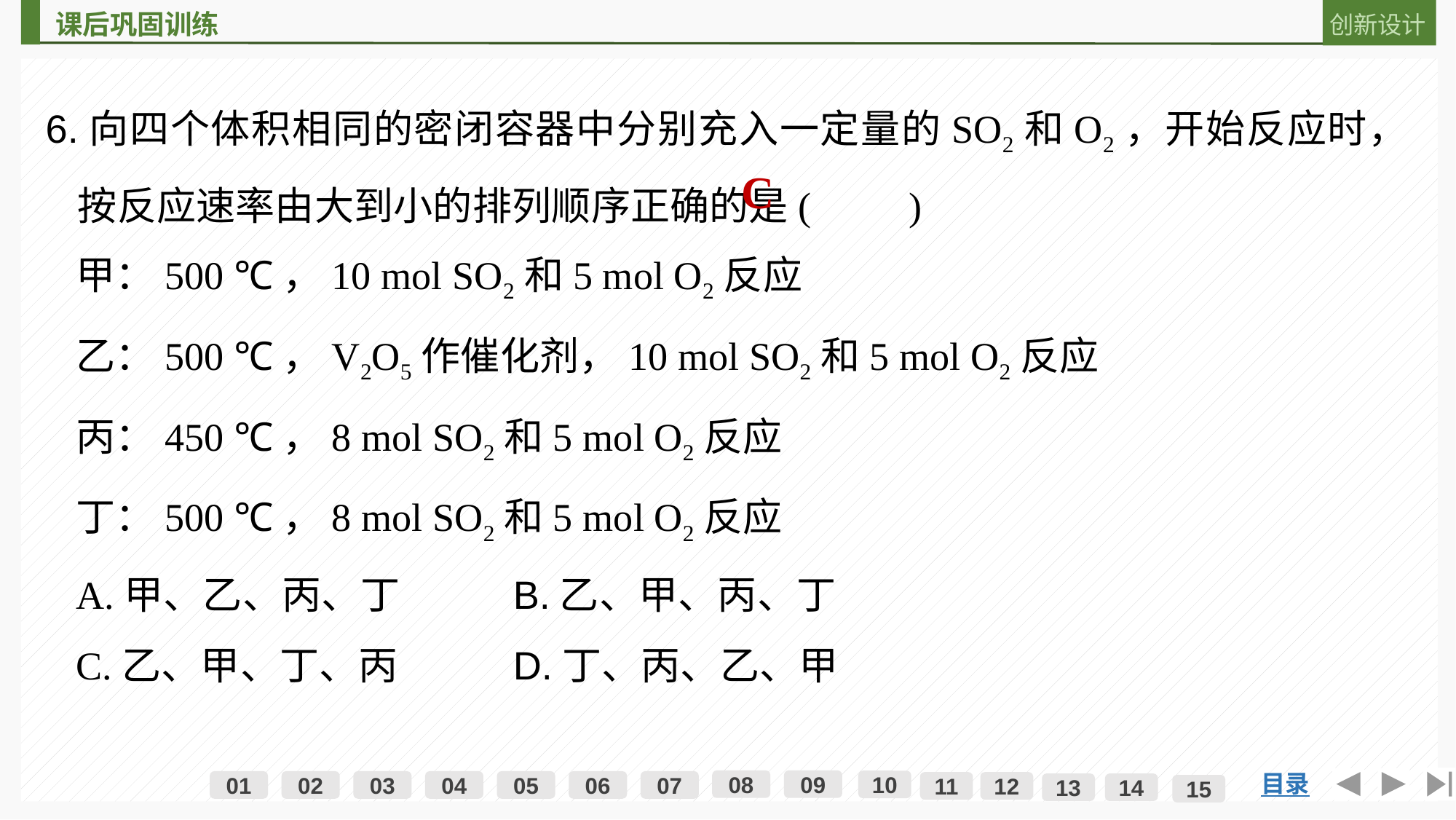

6.向四个体积相同的密闭容器中分别充入一定量的SO2和O2，开始反应时，按反应速率由大到小的排列顺序正确的是(　　)
C
甲：500 ℃，10 mol SO2和5 mol O2反应
乙：500 ℃，V2O5作催化剂，10 mol SO2和5 mol O2反应
丙：450 ℃，8 mol SO2和5 mol O2反应
丁：500 ℃，8 mol SO2和5 mol O2反应
A.甲、乙、丙、丁 	B.乙、甲、丙、丁
C.乙、甲、丁、丙 	D.丁、丙、乙、甲